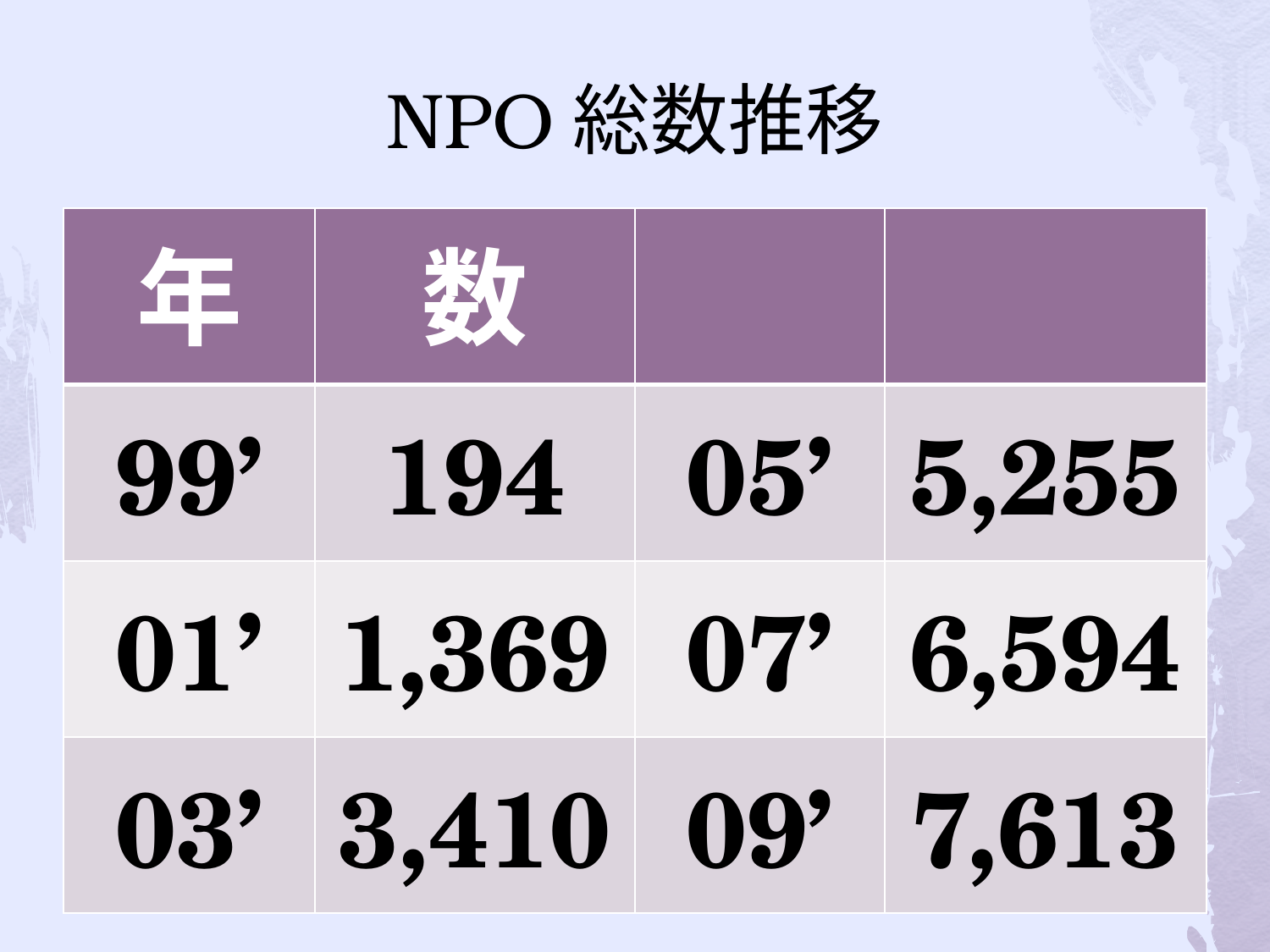

# NPO総数推移
| 年 | 数 |  |  |
| --- | --- | --- | --- |
| 99’ | 194 | 05’ | 5,255 |
| 01’ | 1,369 | 07’ | 6,594 |
| 03’ | 3,410 | 09’ | 7,613 |